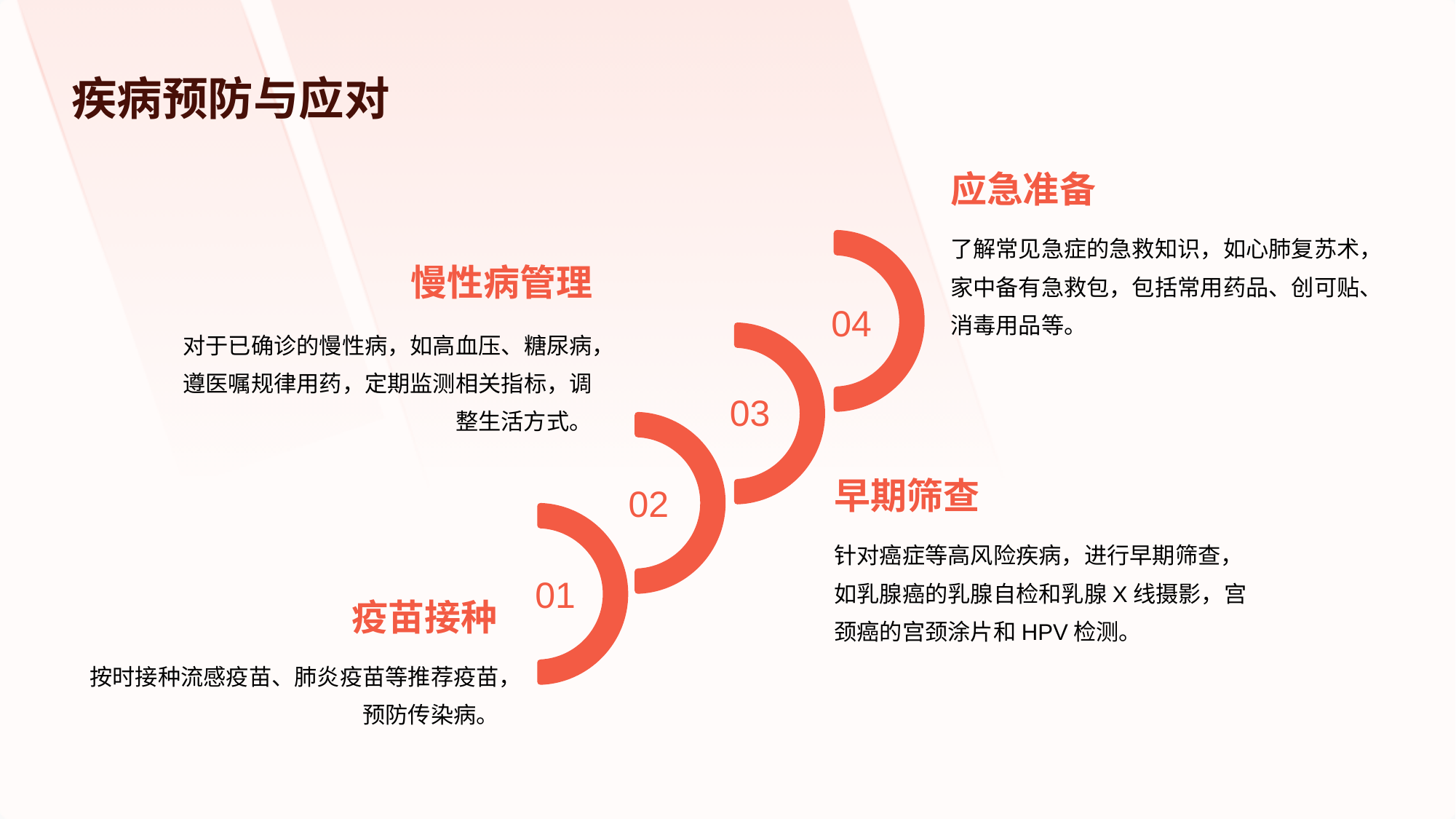

疾病预防与应对
应急准备
了解常见急症的急救知识，如心肺复苏术，家中备有急救包，包括常用药品、创可贴、消毒用品等。

慢性病管理
04
对于已确诊的慢性病，如高血压、糖尿病，遵医嘱规律用药，定期监测相关指标，调整生活方式。

03

早期筛查
02

针对癌症等高风险疾病，进行早期筛查，如乳腺癌的乳腺自检和乳腺X线摄影，宫颈癌的宫颈涂片和HPV检测。
01
疫苗接种
按时接种流感疫苗、肺炎疫苗等推荐疫苗，预防传染病。